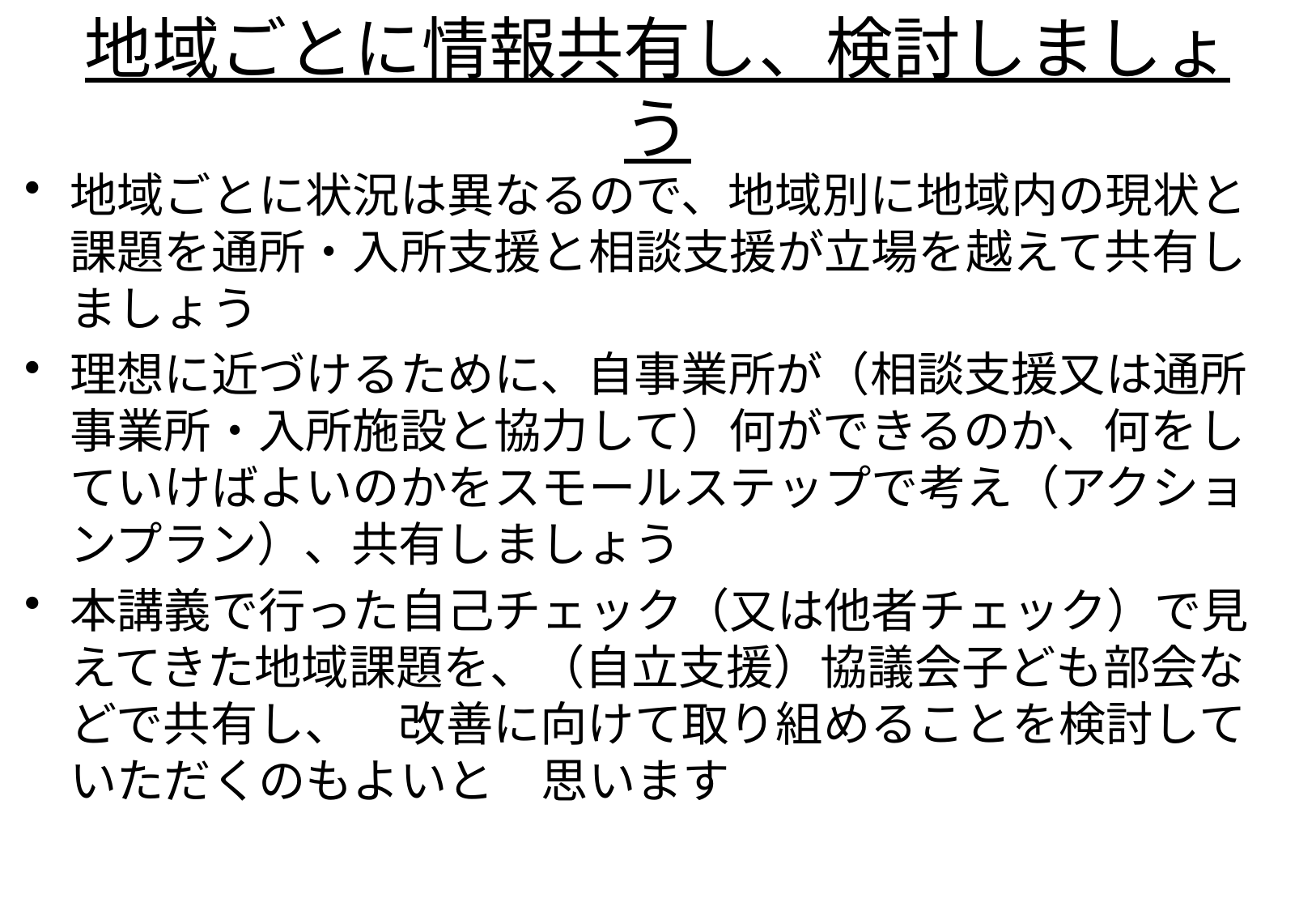

# 地域ごとに情報共有し、検討しましょう
地域ごとに状況は異なるので、地域別に地域内の現状と課題を通所・入所支援と相談支援が立場を越えて共有しましょう
理想に近づけるために、自事業所が（相談支援又は通所事業所・入所施設と協力して）何ができるのか、何をしていけばよいのかをスモールステップで考え（アクションプラン）、共有しましょう
本講義で行った自己チェック（又は他者チェック）で見えてきた地域課題を、（自立支援）協議会子ども部会などで共有し、　改善に向けて取り組めることを検討していただくのもよいと　思います